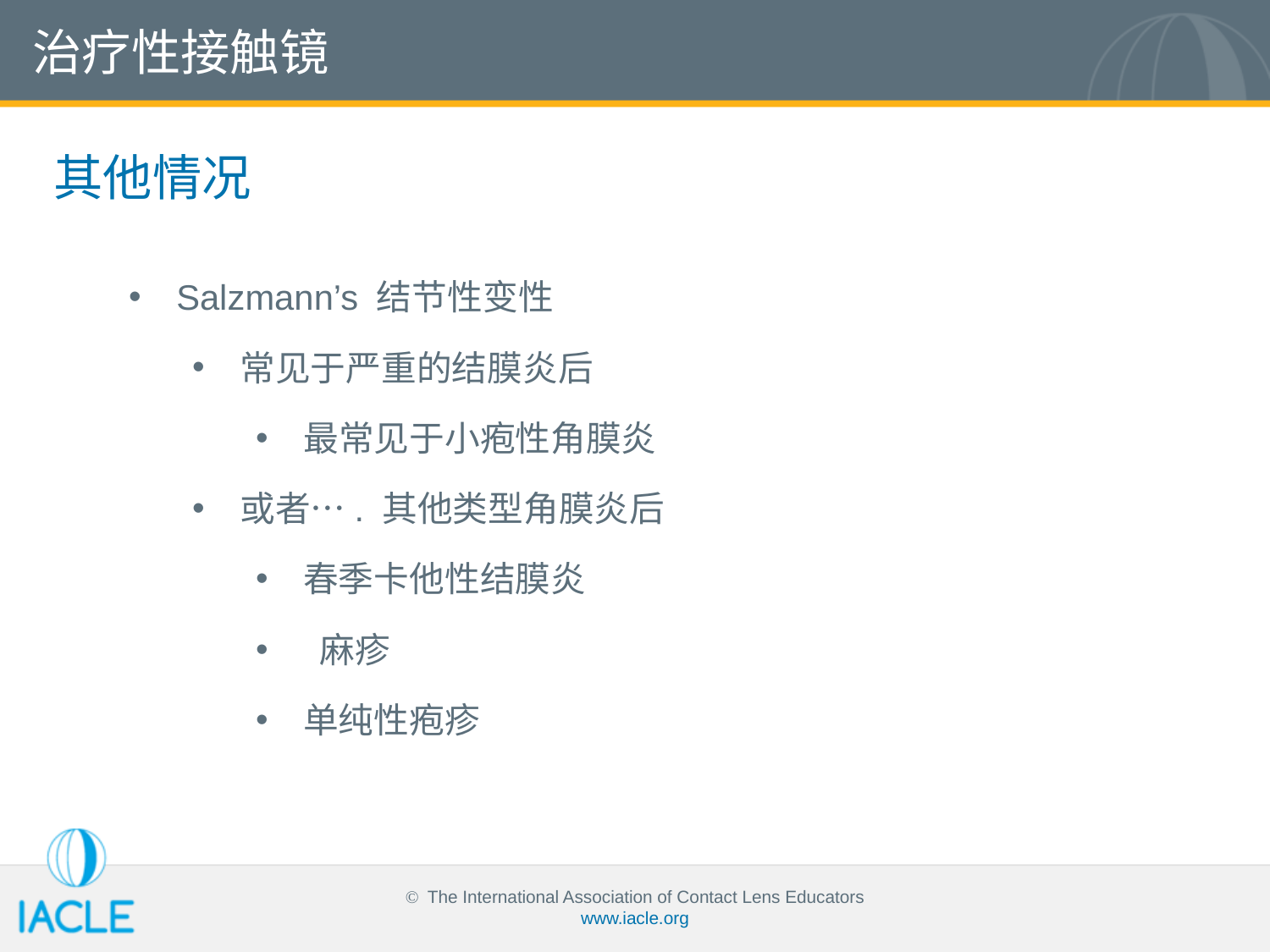

治疗性接触镜
其他情况
Salzmann’s 结节性变性
常见于严重的结膜炎后
最常见于小疱性角膜炎
或者…. 其他类型角膜炎后
春季卡他性结膜炎
 麻疹
单纯性疱疹